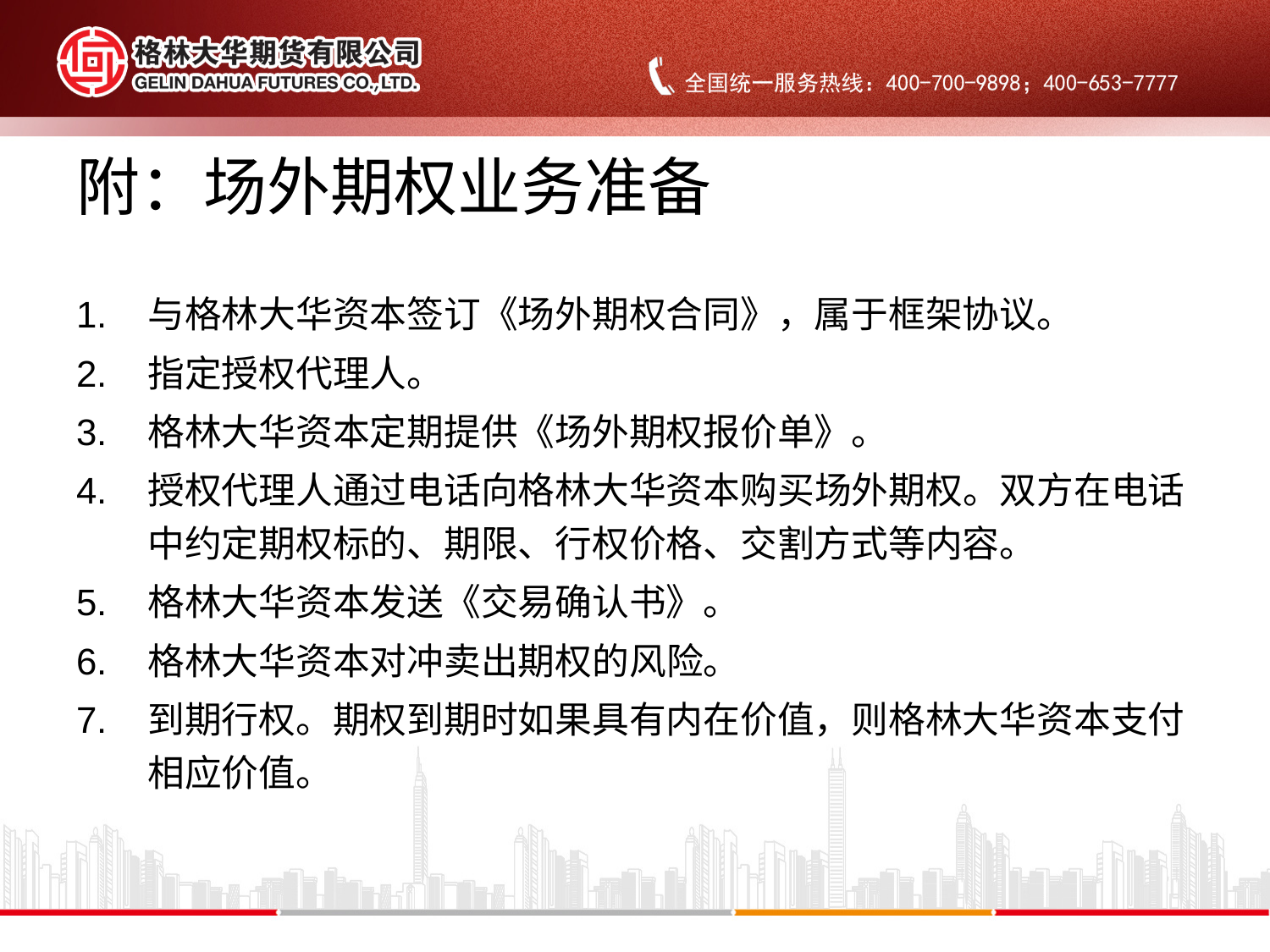

# 附：场外期权业务准备
与格林大华资本签订《场外期权合同》，属于框架协议。
指定授权代理人。
格林大华资本定期提供《场外期权报价单》。
授权代理人通过电话向格林大华资本购买场外期权。双方在电话中约定期权标的、期限、行权价格、交割方式等内容。
格林大华资本发送《交易确认书》。
格林大华资本对冲卖出期权的风险。
到期行权。期权到期时如果具有内在价值，则格林大华资本支付相应价值。